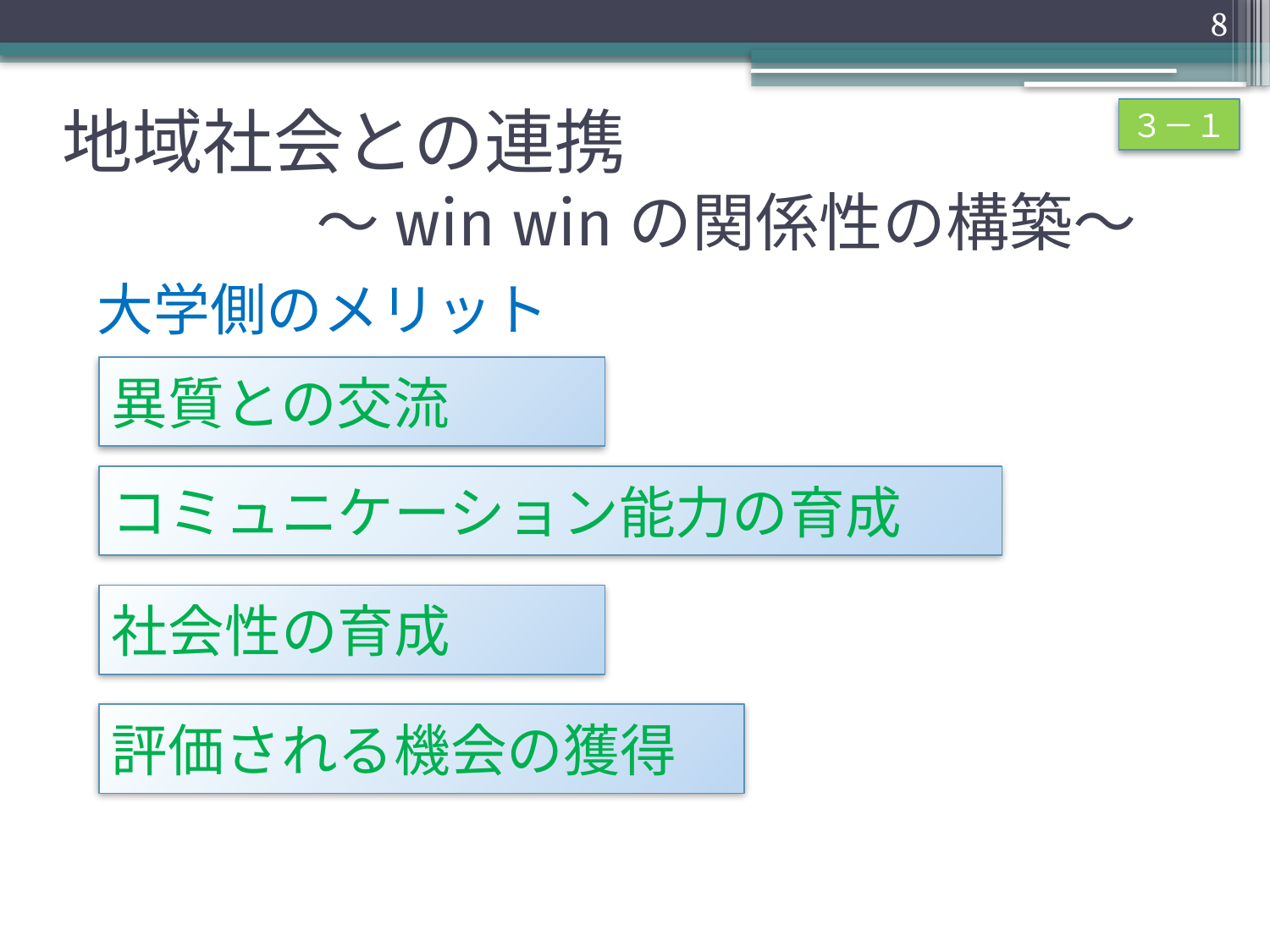

8
# 地域社会との連携　 　　　　～win winの関係性の構築～
３－１
大学側のメリット
異質との交流
コミュニケーション能力の育成
社会性の育成
評価される機会の獲得